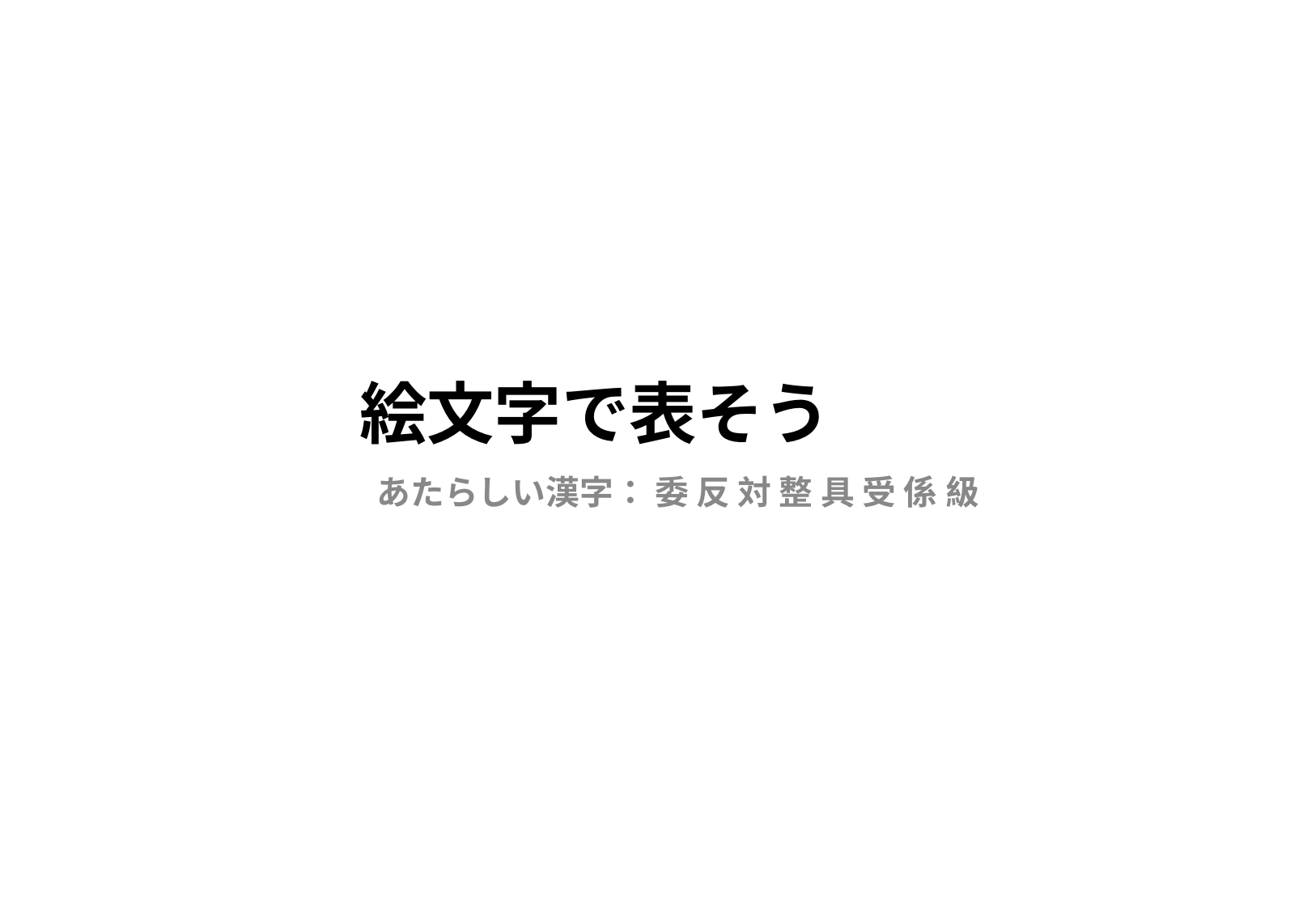

# 絵文字で表そう
あたらしい漢字： 委 反 対 整 具 受 係 級